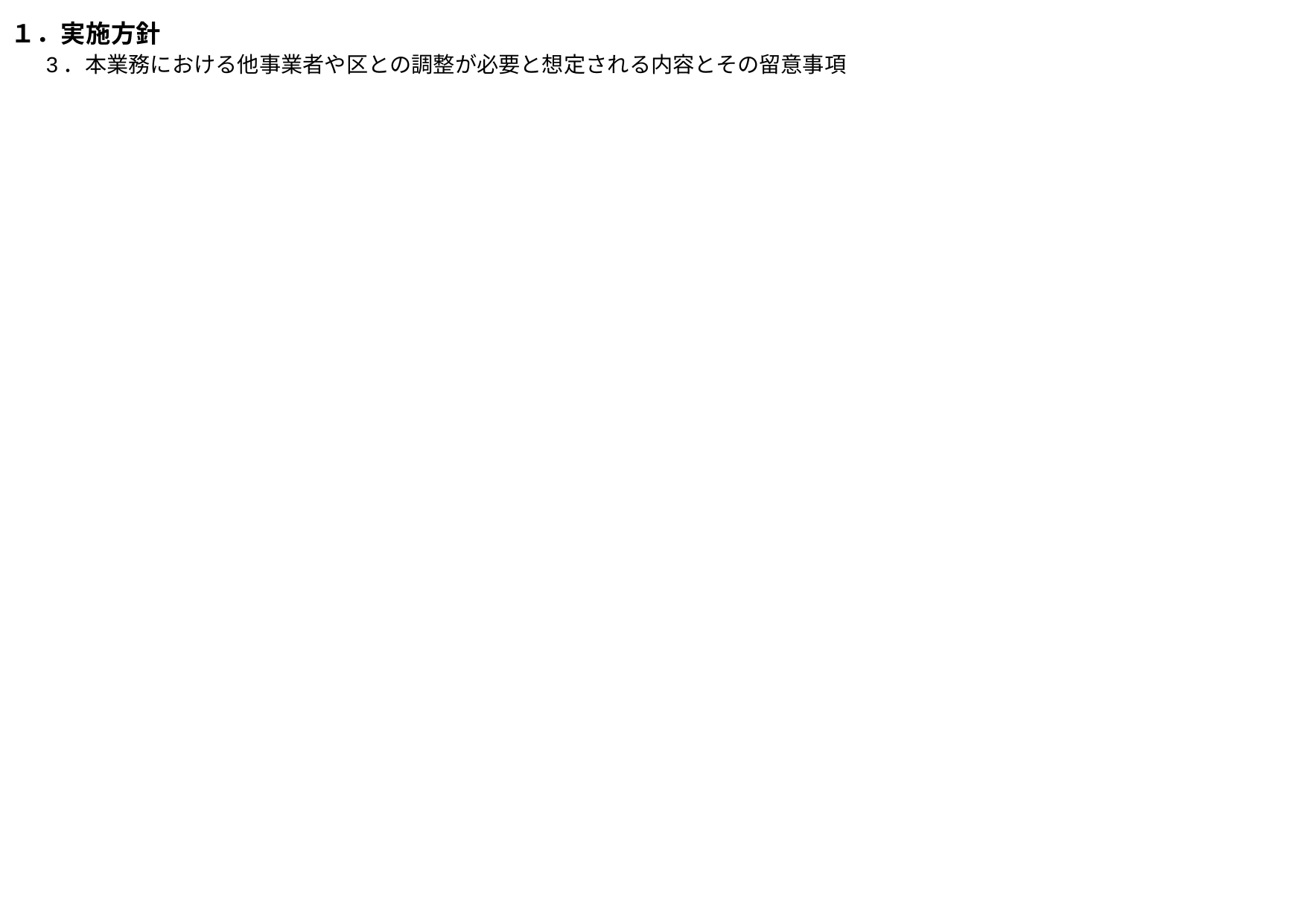

# １．実施方針
3．本業務における他事業者や区との調整が必要と想定される内容とその留意事項